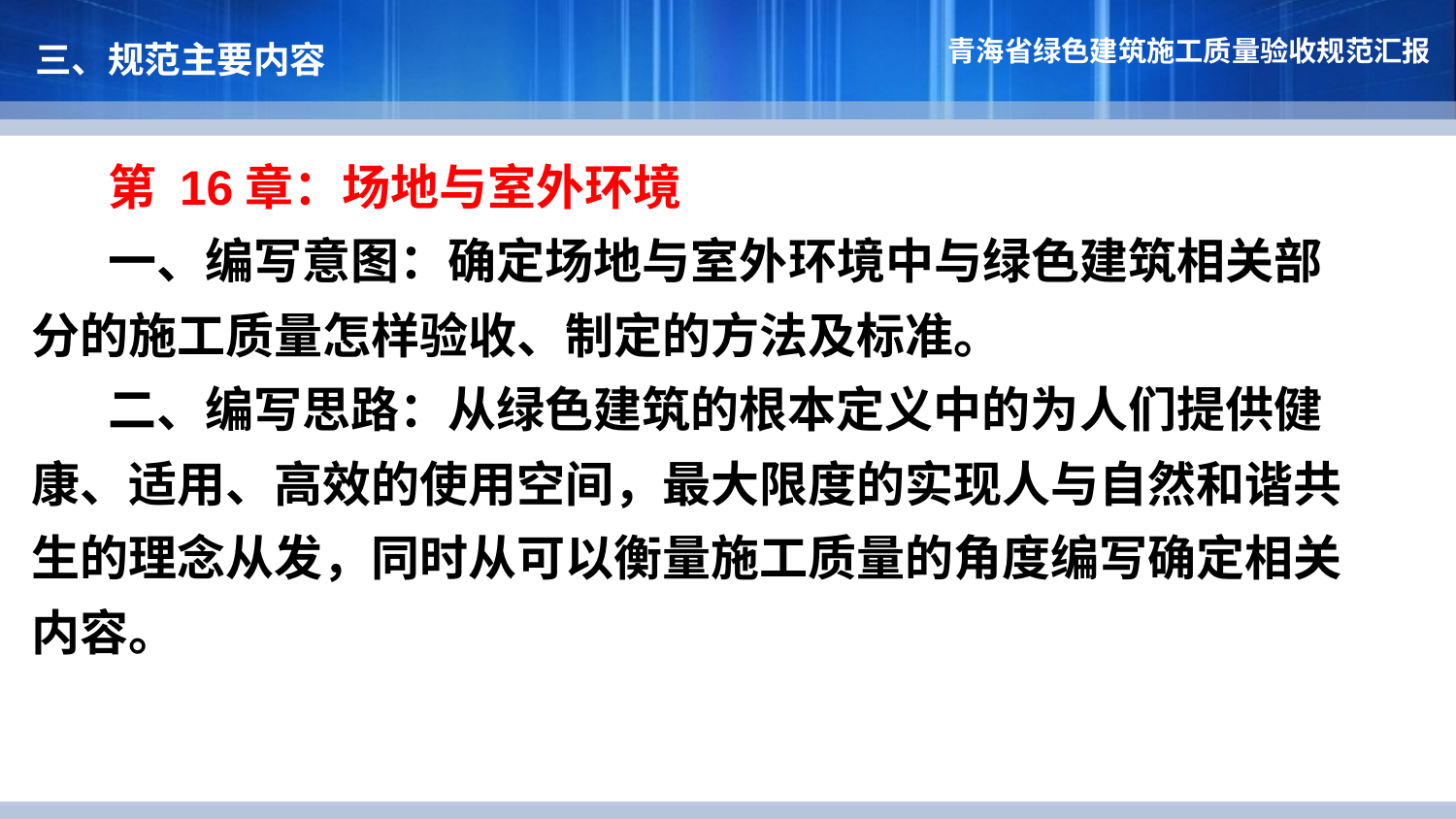

三、规范主要内容
      第 16章：场地与室外环境
      一、编写意图：确定场地与室外环境中与绿色建筑相关部分的施工质量怎样验收、制定的方法及标准。
      二、编写思路：从绿色建筑的根本定义中的为人们提供健康、适用、高效的使用空间，最大限度的实现人与自然和谐共生的理念从发，同时从可以衡量施工质量的角度编写确定相关内容。